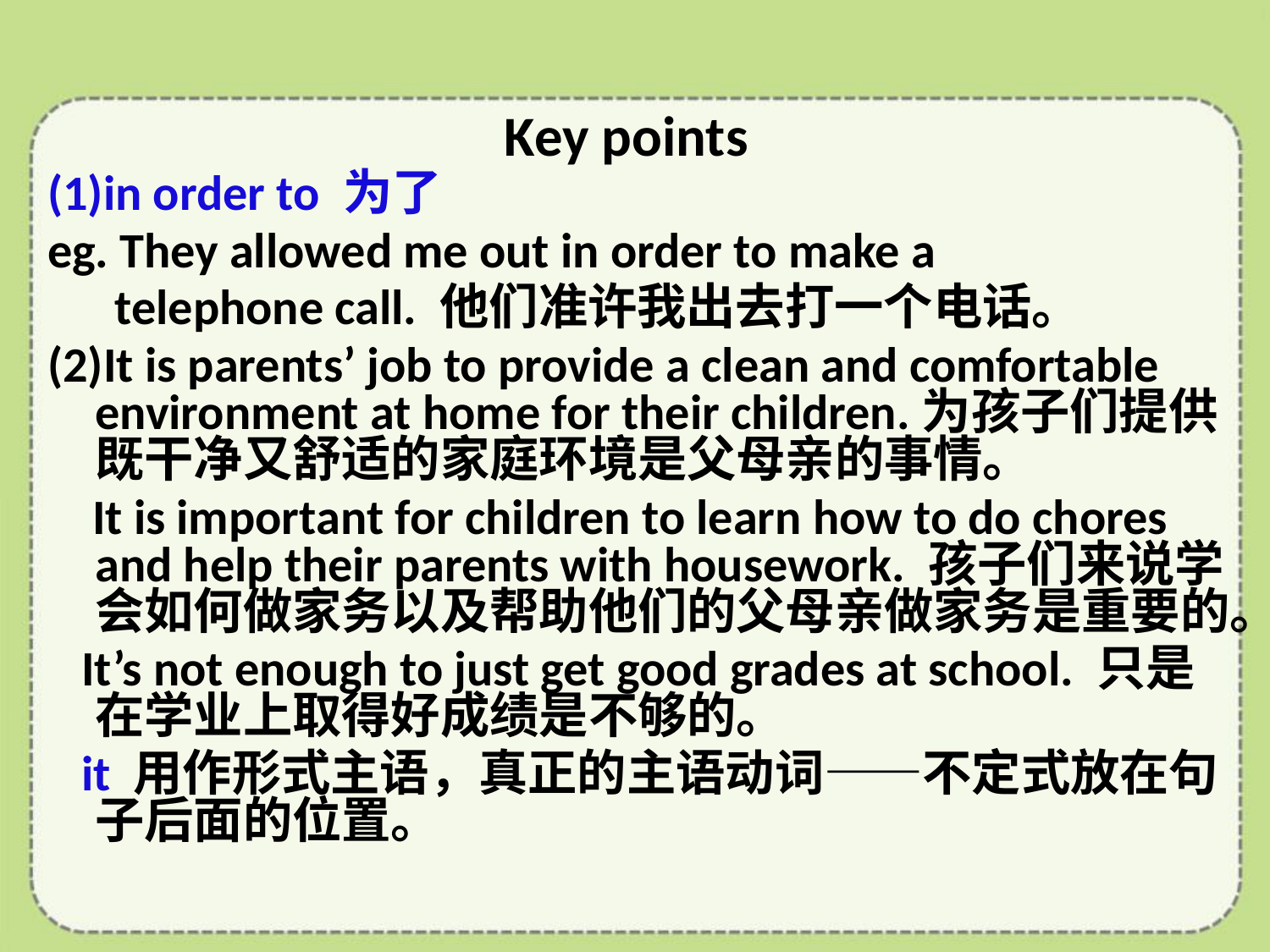

Key points
(1)in order to 为了
eg. They allowed me out in order to make a
      telephone call. 他们准许我出去打一个电话。
(2)It is parents’ job to provide a clean and comfortable environment at home for their children.为孩子们提供既干净又舒适的家庭环境是父母亲的事情。
    It is important for children to learn how to do chores and help their parents with housework. 孩子们来说学会如何做家务以及帮助他们的父母亲做家务是重要的。
   It’s not enough to just get good grades at school. 只是在学业上取得好成绩是不够的。
   it 用作形式主语，真正的主语动词——不定式放在句子后面的位置。